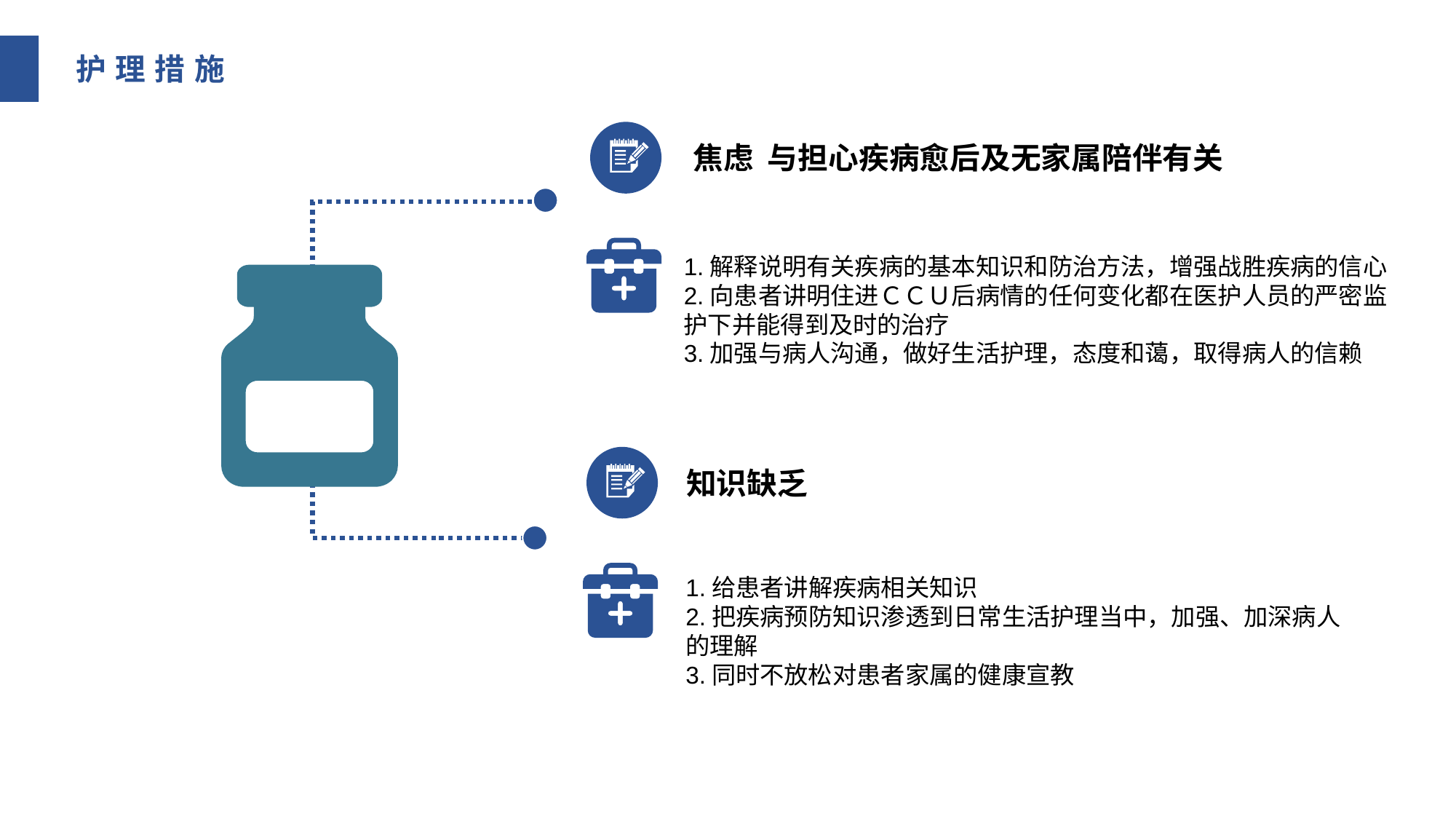

护理措施

焦虑  与担心疾病愈后及无家属陪伴有关

1.解释说明有关疾病的基本知识和防治方法，增强战胜疾病的信心
2.向患者讲明住进ＣＣＵ后病情的任何变化都在医护人员的严密监护下并能得到及时的治疗
3.加强与病人沟通，做好生活护理，态度和蔼，取得病人的信赖

知识缺乏

1.给患者讲解疾病相关知识
2.把疾病预防知识渗透到日常生活护理当中，加强、加深病人的理解
3.同时不放松对患者家属的健康宣教